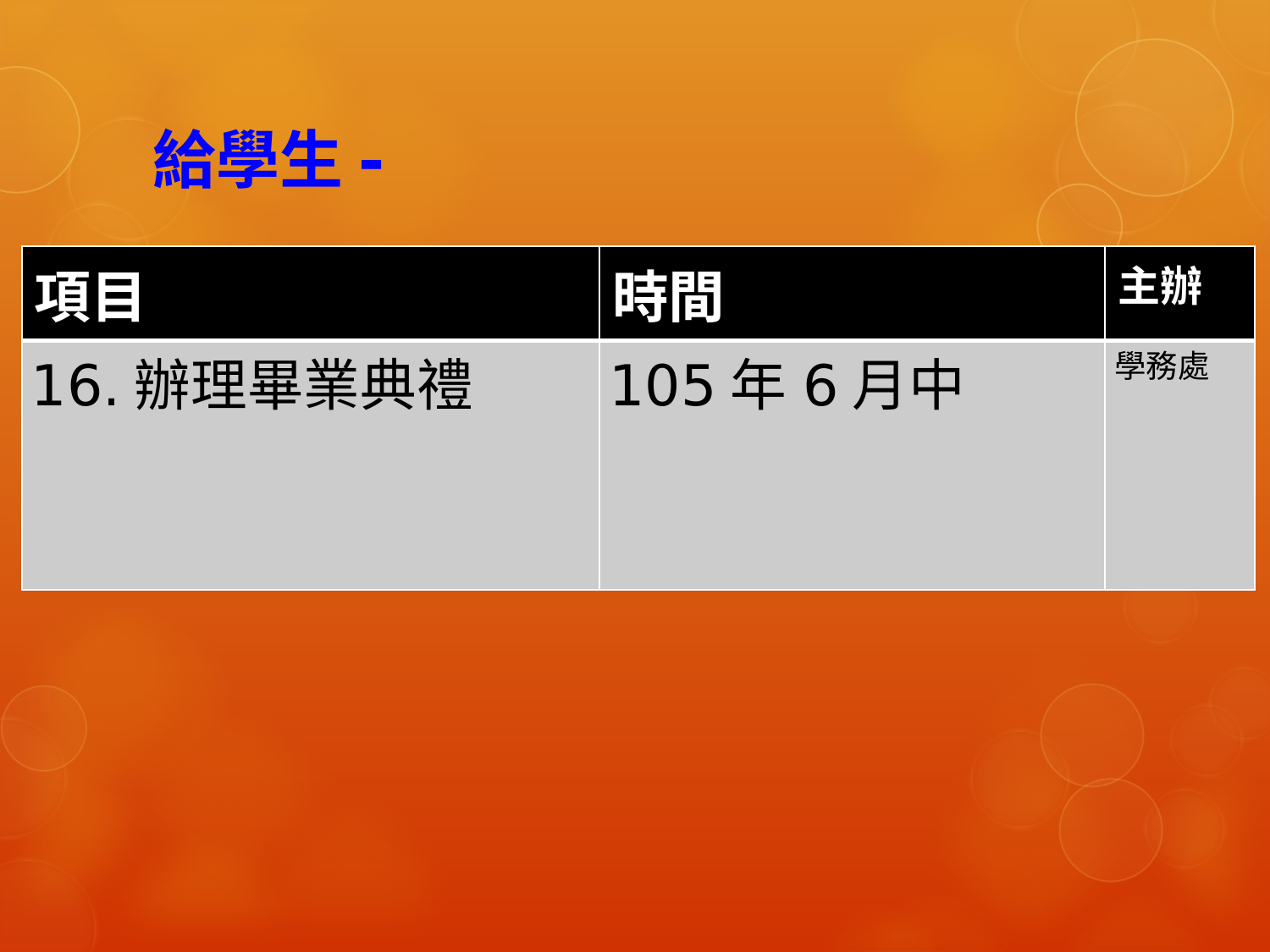

# 給學生-
| 項目 | 時間 | 主辦 |
| --- | --- | --- |
| 16.辦理畢業典禮 | 105年6月中 | 學務處 |